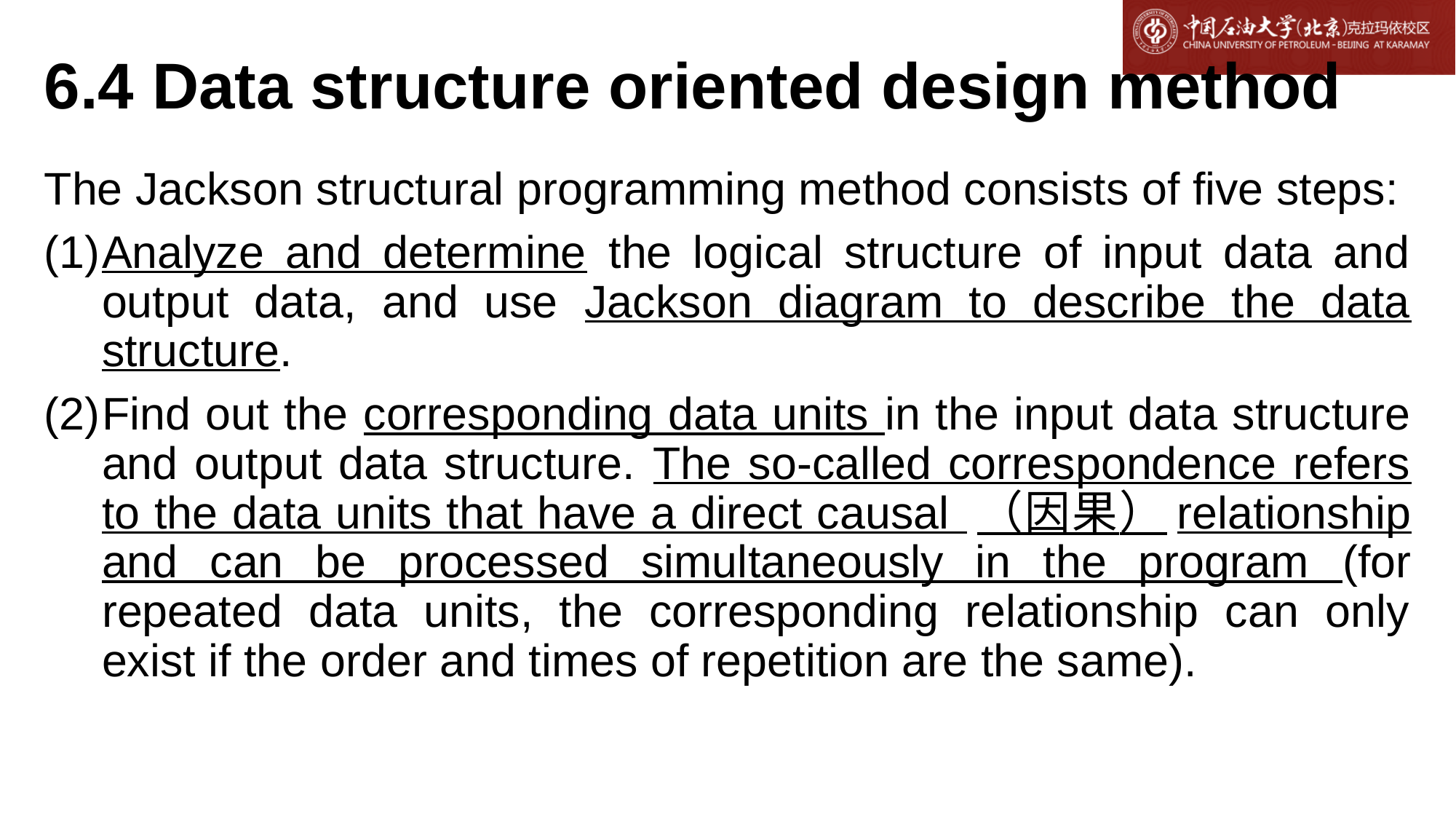

# 6.4 Data structure oriented design method
The Jackson structural programming method consists of five steps:
Analyze and determine the logical structure of input data and output data, and use Jackson diagram to describe the data structure.
Find out the corresponding data units in the input data structure and output data structure. The so-called correspondence refers to the data units that have a direct causal （因果）relationship and can be processed simultaneously in the program (for repeated data units, the corresponding relationship can only exist if the order and times of repetition are the same).